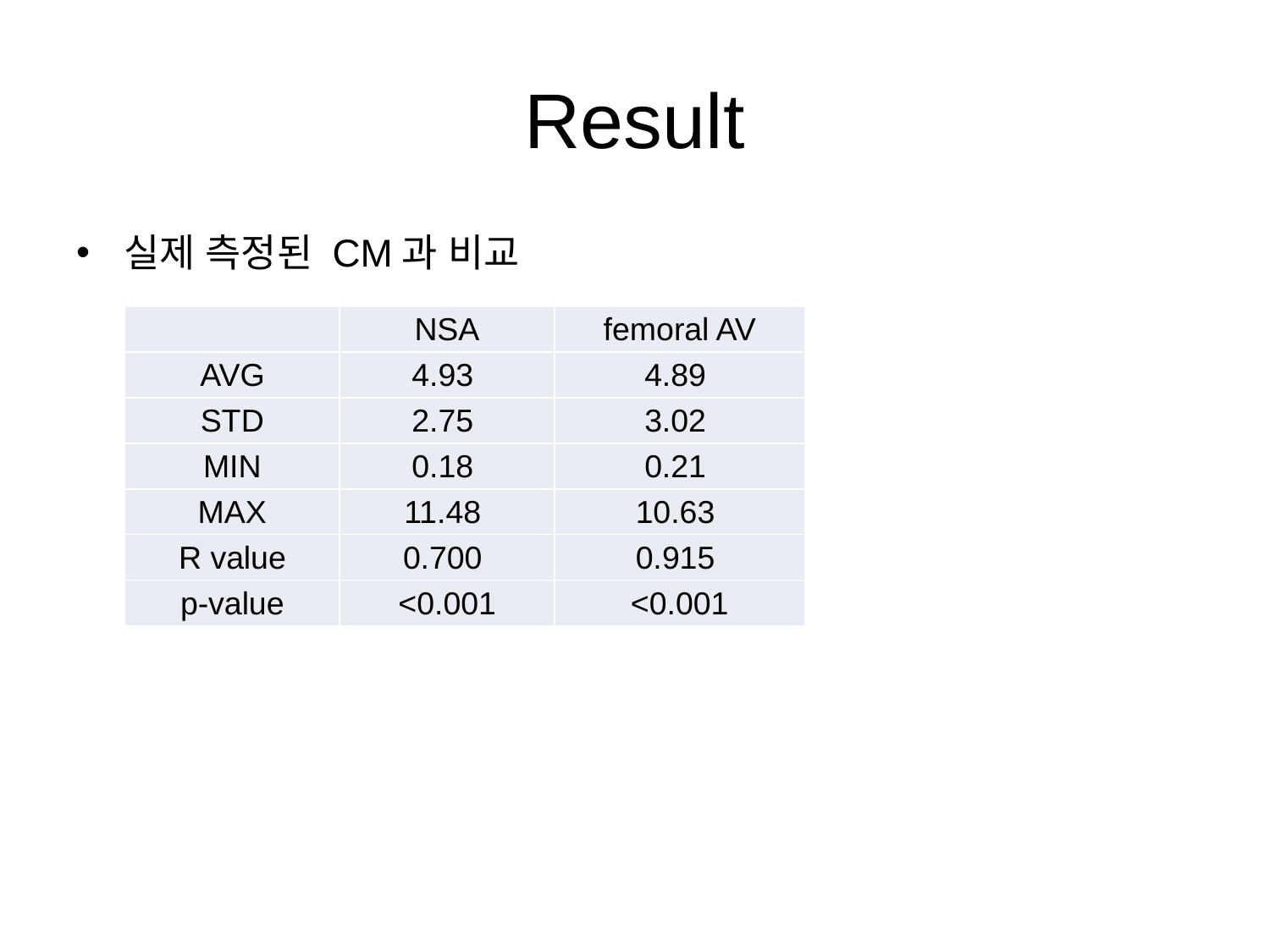

# Result
실제 측정된 CM과 비교
|  | NSA | femoral AV |
| --- | --- | --- |
| AVG | 4.93 | 4.89 |
| STD | 2.75 | 3.02 |
| MIN | 0.18 | 0.21 |
| MAX | 11.48 | 10.63 |
| R value | 0.700 | 0.915 |
| p-value | <0.001 | <0.001 |